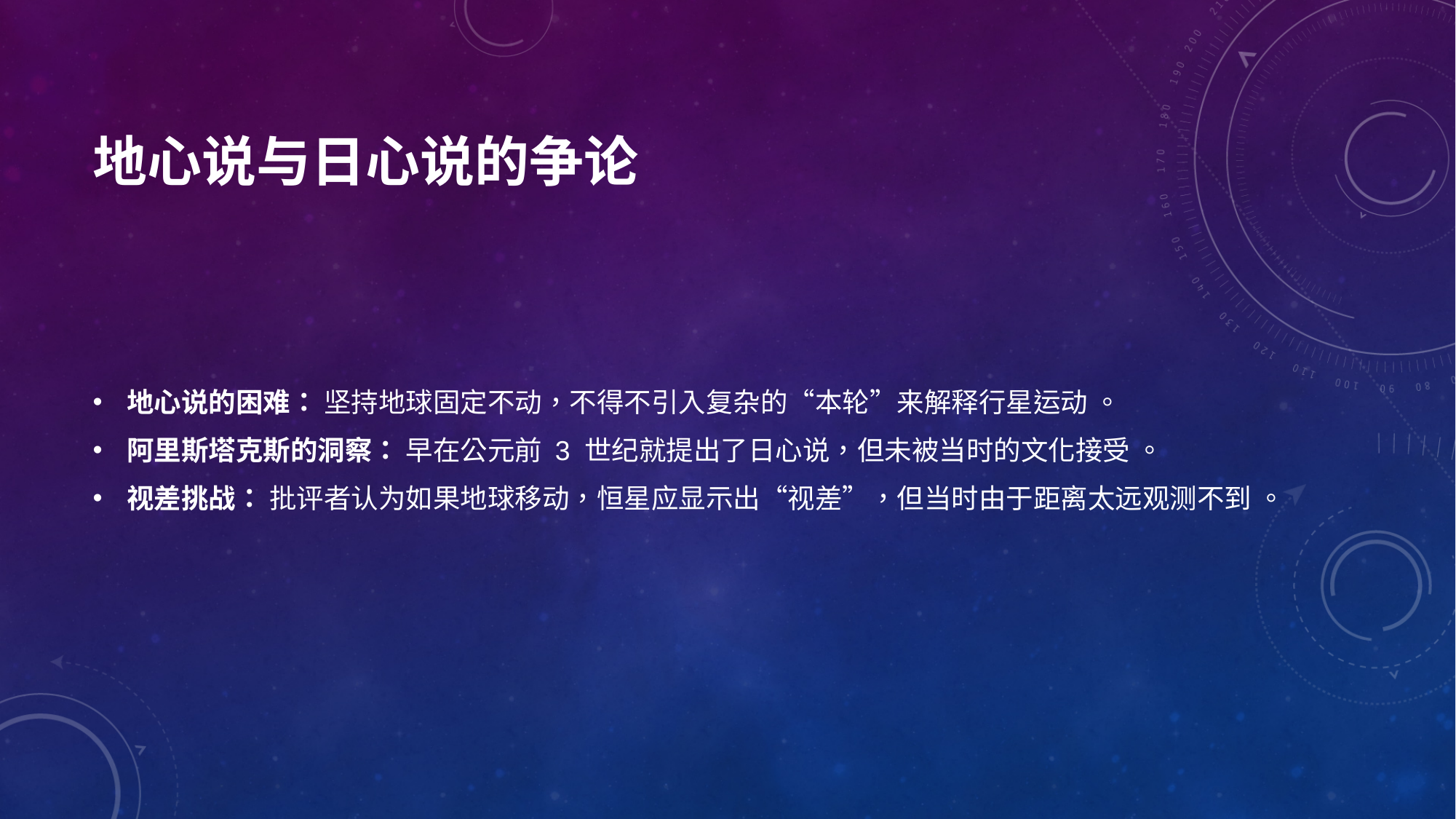

# 地心说与日心说的争论
地心说的困难： 坚持地球固定不动，不得不引入复杂的“本轮”来解释行星运动 。
阿里斯塔克斯的洞察： 早在公元前 3 世纪就提出了日心说，但未被当时的文化接受 。
视差挑战： 批评者认为如果地球移动，恒星应显示出“视差”，但当时由于距离太远观测不到 。